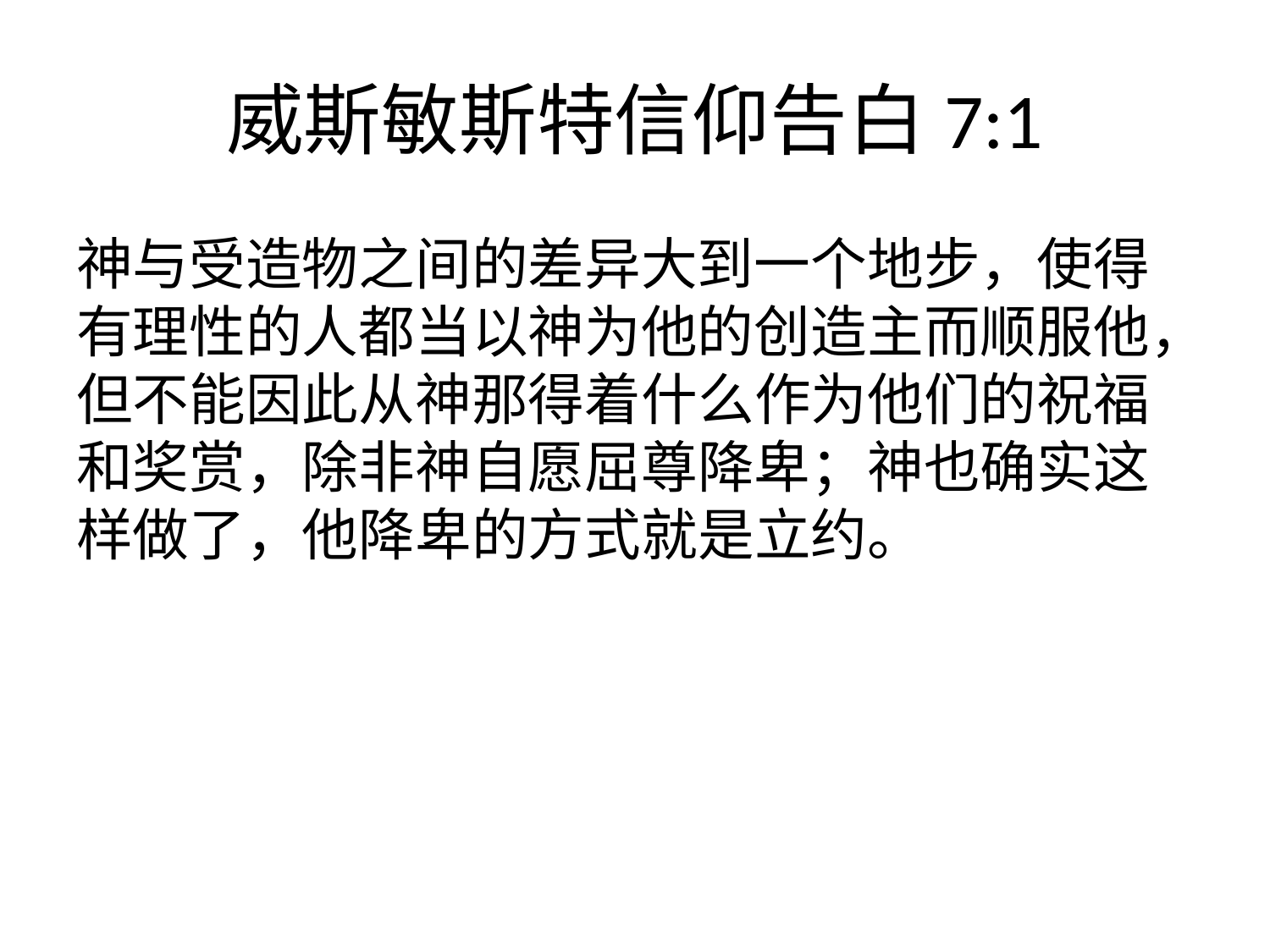

# 威斯敏斯特信仰告白7:1
神与受造物之间的差异大到一个地步，使得有理性的人都当以神为他的创造主而顺服他，但不能因此从神那得着什么作为他们的祝福和奖赏，除非神自愿屈尊降卑；神也确实这样做了，他降卑的方式就是立约。